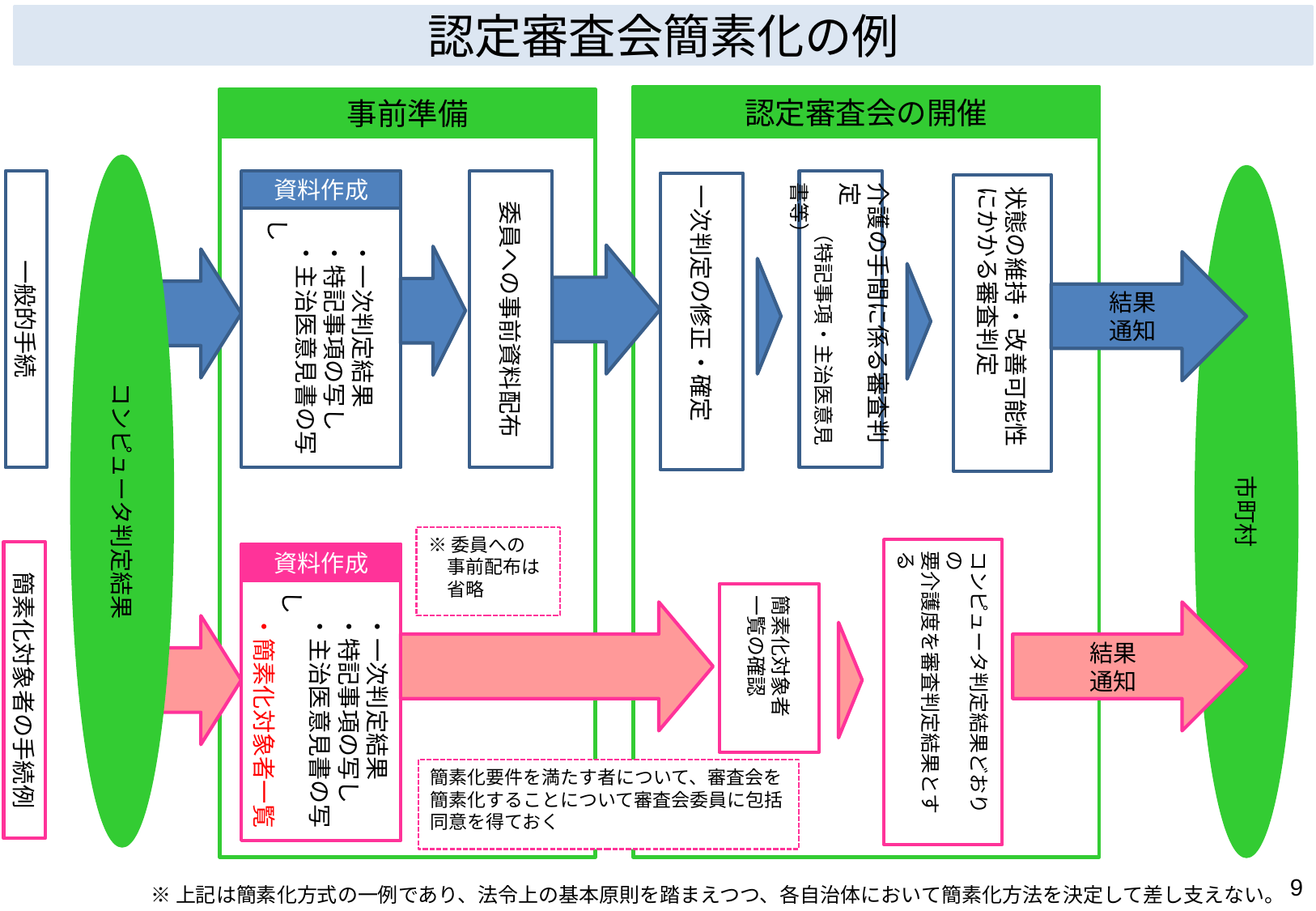

認定審査会簡素化の例
認定審査会の開催

事前準備

コンピュータ判定結果
市町村
介護の手間に係る審査判定
　　（特記事項・主治医意見書等）
一般的手続
資料作成
　・一次判定結果
　・特記事項の写し
　・主治医意見書の写し
委員への事前資料配布
一次判定の修正・確定
状態の維持・改善可能性にかかる審査判定

結果
通知

※委員への
　事前配布は
　省略
コンピュータ判定結果どおりの
要介護度を審査判定結果とする
簡素化対象者の手続例
資料作成
　・一次判定結果
　・特記事項の写し
　・主治医意見書の写し
　・簡素化対象者一覧
簡素化対象者
一覧の確認
結果
通知

簡素化要件を満たす者について、審査会を簡素化することについて審査会委員に包括同意を得ておく
9
※上記は簡素化方式の一例であり、法令上の基本原則を踏まえつつ、各自治体において簡素化方法を決定して差し支えない。